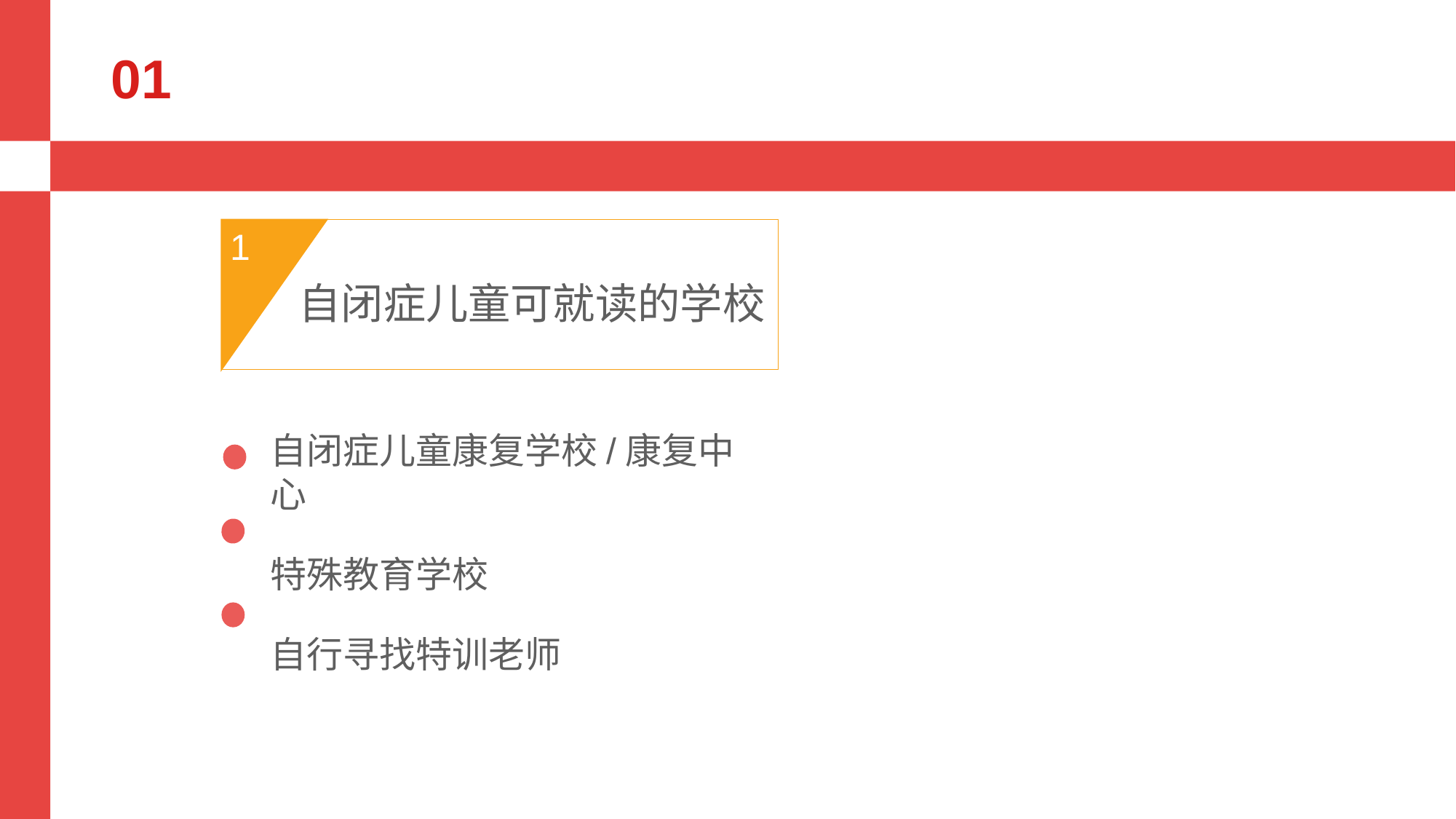

01
1
自闭症儿童可就读的学校
自闭症儿童康复学校/康复中心

特殊教育学校

自行寻找特训老师